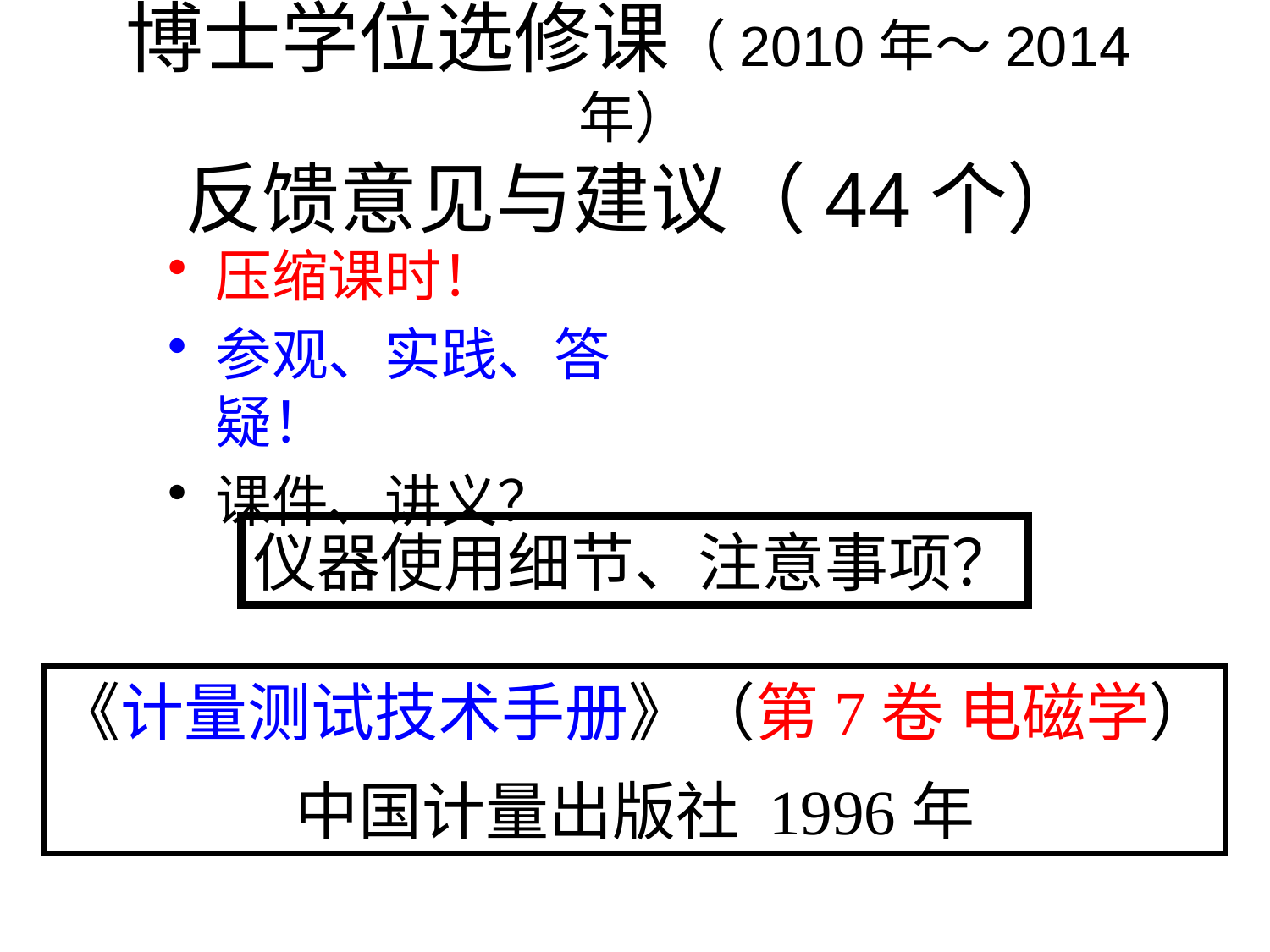

# 博士学位选修课（2010年～2014年） 反馈意见与建议（44个）
压缩课时！
参观、实践、答疑！
课件、讲义？
仪器使用细节、注意事项？
《计量测试技术手册》（第7卷 电磁学）
中国计量出版社 1996年